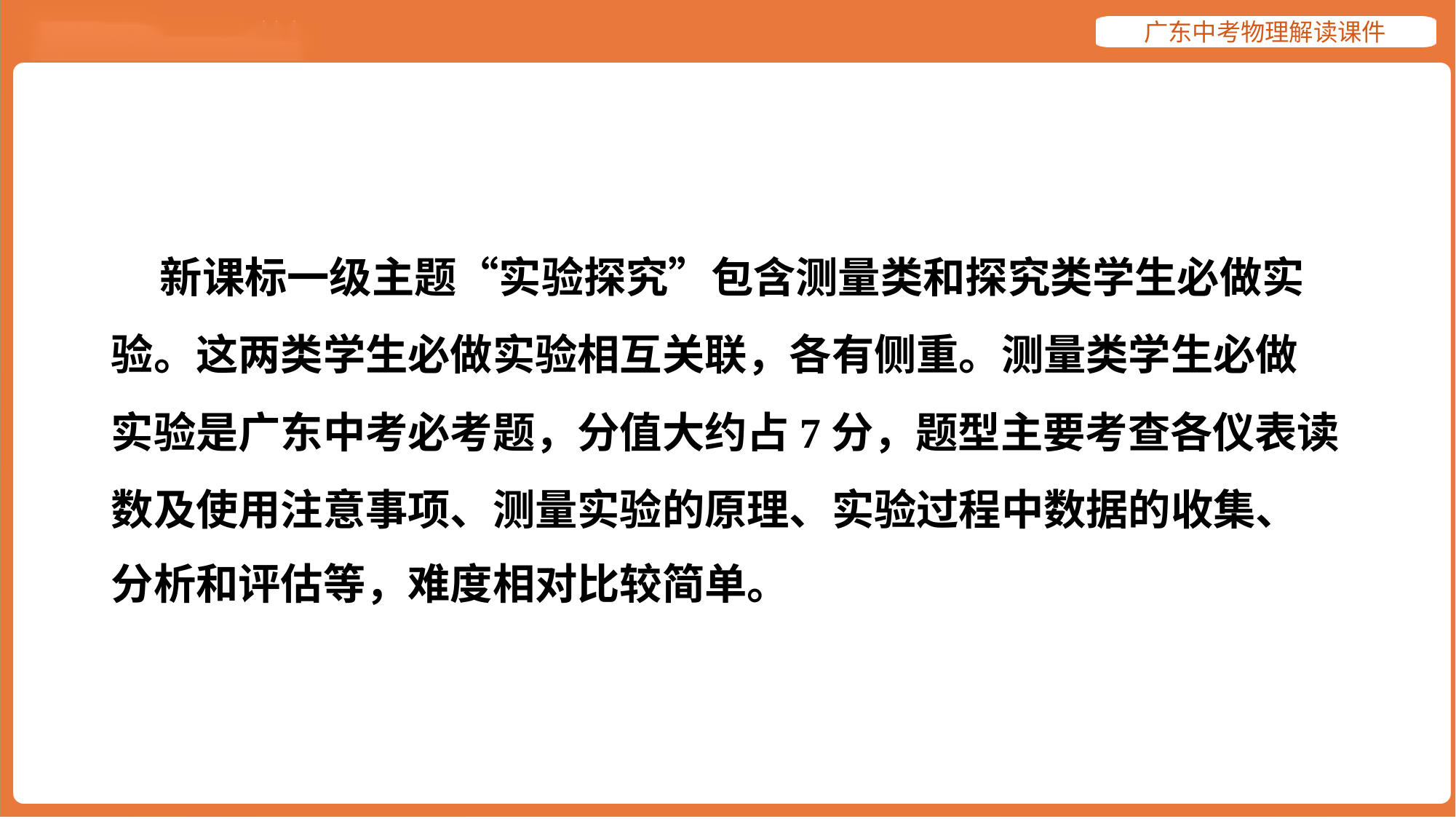

新课标一级主题“实验探究”包含测量类和探究类学生必做实
验。这两类学生必做实验相互关联，各有侧重。测量类学生必做
实验是广东中考必考题，分值大约占7分，题型主要考查各仪表读
数及使用注意事项、测量实验的原理、实验过程中数据的收集、
分析和评估等，难度相对比较简单。#1